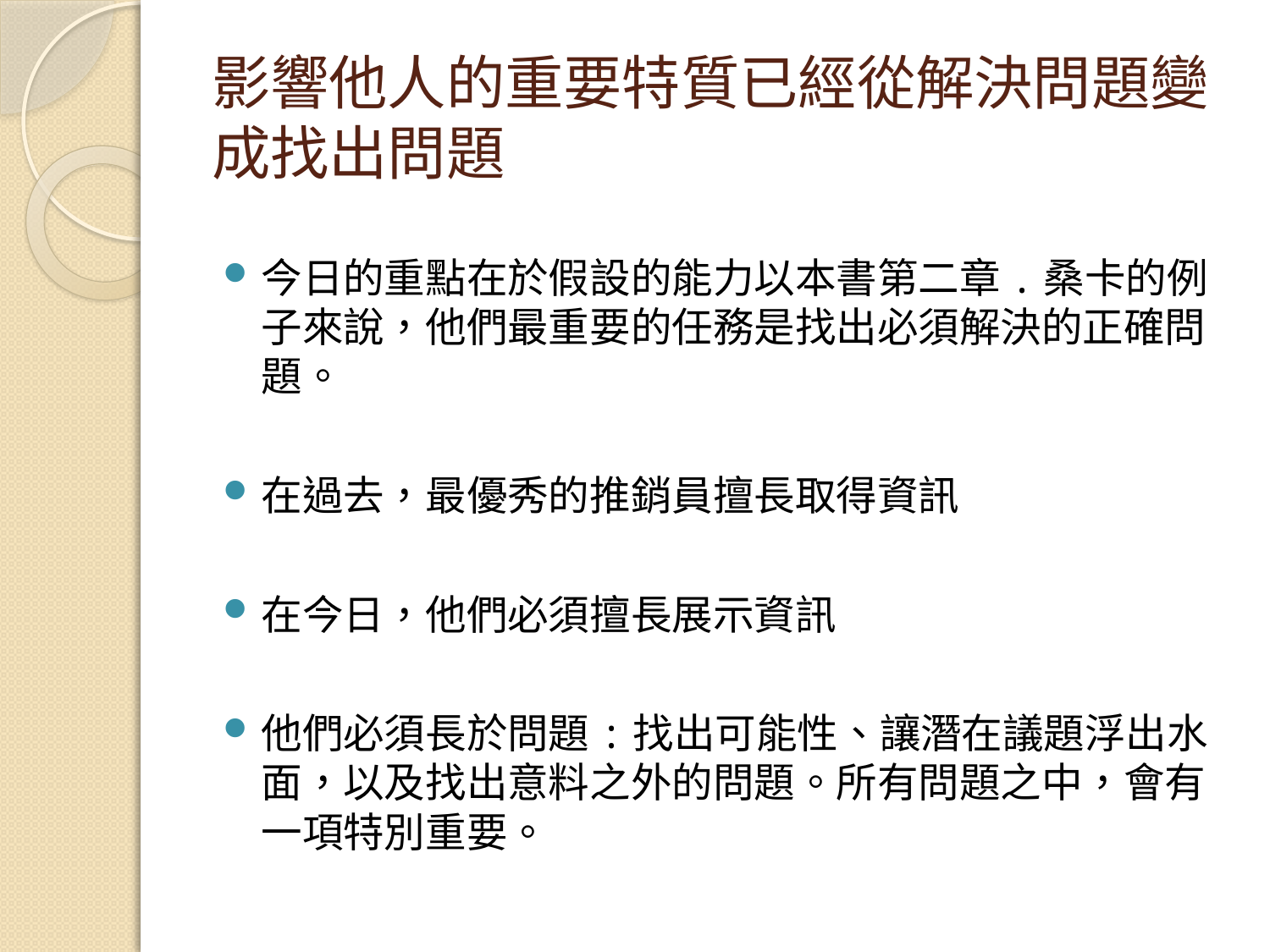

# 影響他人的重要特質已經從解決問題變成找出問題
今日的重點在於假設的能力以本書第二章.桑卡的例子來說，他們最重要的任務是找出必須解決的正確問題。

在過去，最優秀的推銷員擅長取得資訊

在今日，他們必須擅長展示資訊

他們必須長於問題:找出可能性、讓潛在議題浮出水面，以及找出意料之外的問題。所有問題之中，會有一項特別重要。